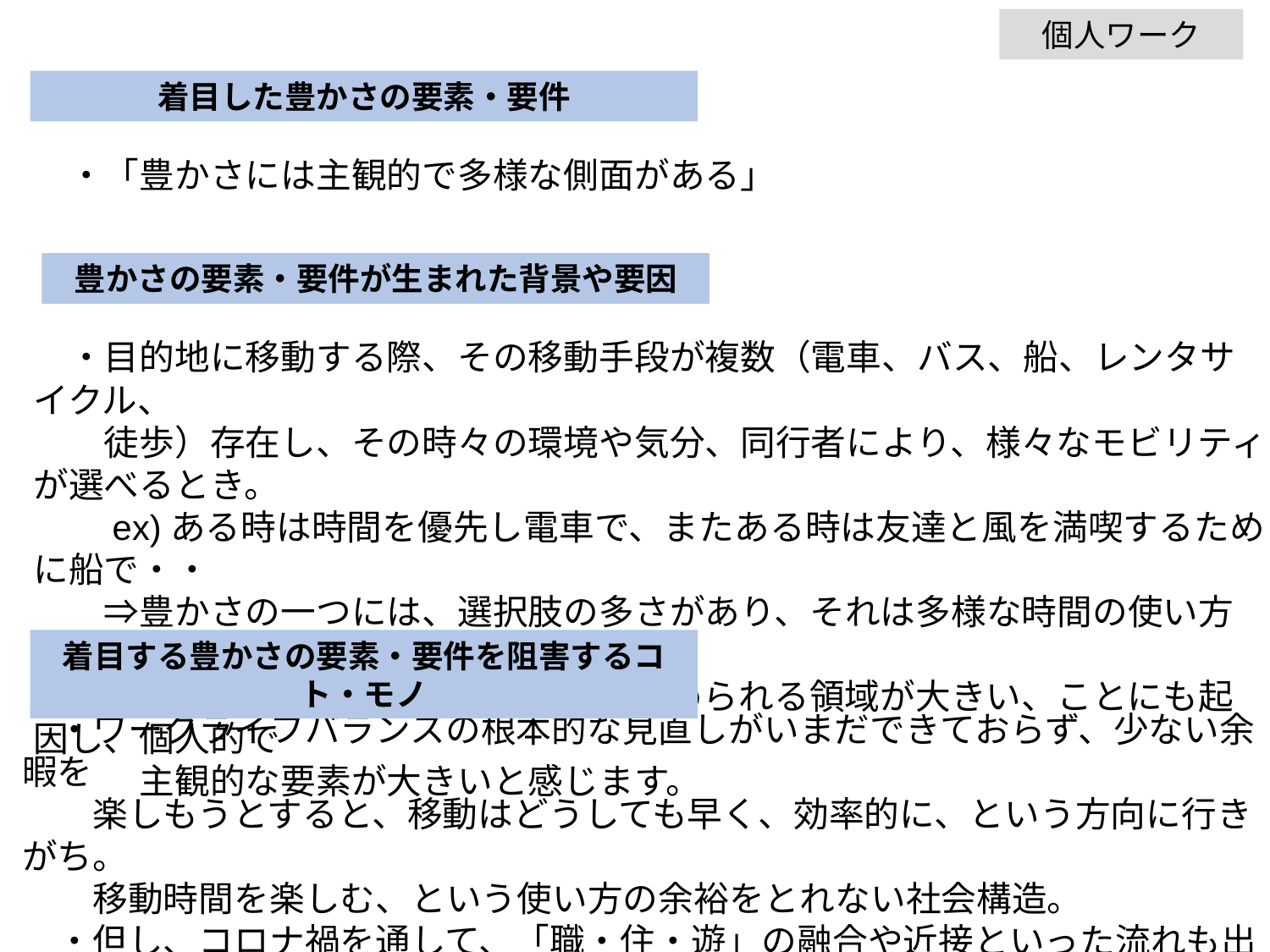

個人ワーク
着目した豊かさの要素・要件
　・「豊かさには主観的で多様な側面がある」

豊かさの要素・要件が生まれた背景や要因
　・目的地に移動する際、その移動手段が複数（電車、バス、船、レンタサイクル、
　　徒歩）存在し、その時々の環境や気分、同行者により、様々なモビリティが選べるとき。
　　ex)ある時は時間を優先し電車で、またある時は友達と風を満喫するために船で・・
　　⇒豊かさの一つには、選択肢の多さがあり、それは多様な時間の使い方ができる
　　　環境を持っていること＝自分で決められる領域が大きい、ことにも起因し、個人的で
　　　主観的な要素が大きいと感じます。

着目する豊かさの要素・要件を阻害するコト・モノ
　・ワークライフバランスの根本的な見直しがいまだできておらず、少ない余暇を
　　楽しもうとすると、移動はどうしても早く、効率的に、という方向に行きがち。
　　移動時間を楽しむ、という使い方の余裕をとれない社会構造。
　・但し、コロナ禍を通して、「職・住・遊」の融合や近接といった流れも出てきており、そこに
　　「時間」という概念を付け加えることで、新たな豊かさを発掘できるのではないか？